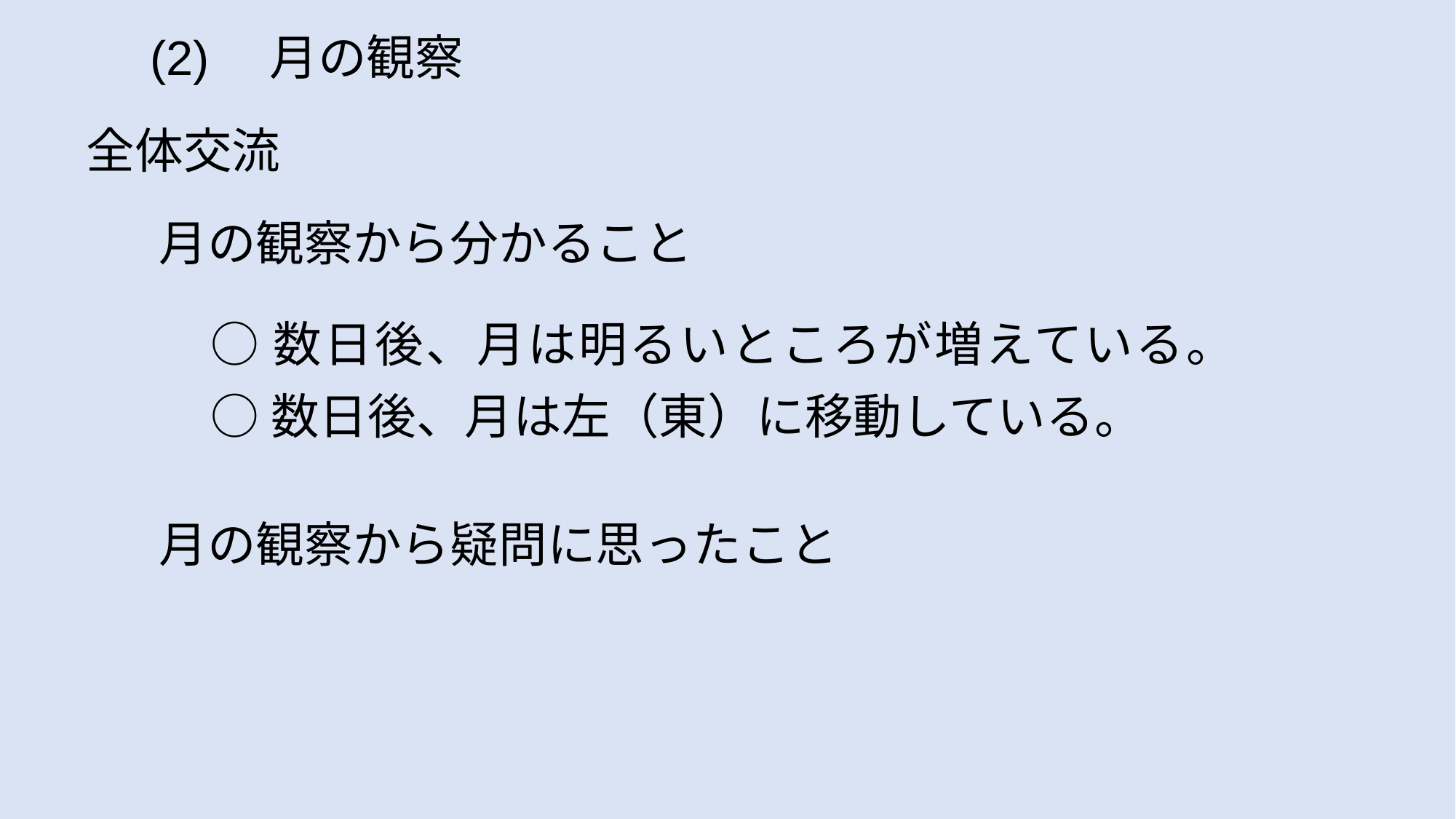

(2)　月の観察
全体交流
月の観察から分かること
○数日後、月は明るいところが増えている。
○数日後、月は左（東）に移動している。
月の観察から疑問に思ったこと